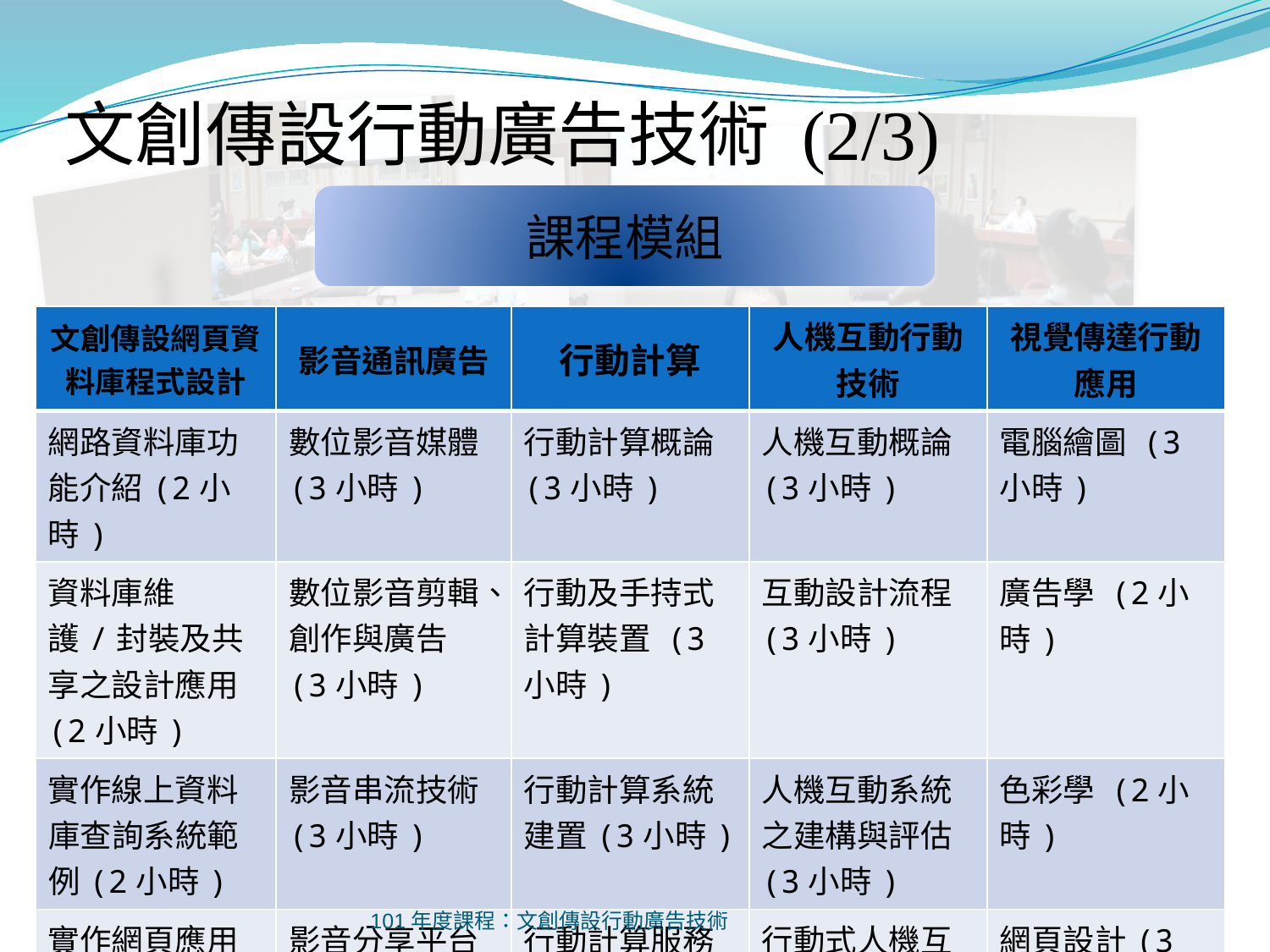

文創傳設行動廣告技術 (2/3)
課程模組
| 文創傳設網頁資料庫程式設計 | 影音通訊廣告 | 行動計算 | 人機互動行動技術 | 視覺傳達行動應用 |
| --- | --- | --- | --- | --- |
| 網路資料庫功能介紹(2小時) | 數位影音媒體 (3小時) | 行動計算概論 (3小時) | 人機互動概論 (3小時) | 電腦繪圖 (3小時) |
| 資料庫維護/封裝及共享之設計應用(2小時) | 數位影音剪輯、創作與廣告 (3小時) | 行動及手持式計算裝置 (3小時) | 互動設計流程 (3小時) | 廣告學 (2小時) |
| 實作線上資料庫查詢系統範例(2小時) | 影音串流技術 (3小時) | 行動計算系統建置(3小時) | 人機互動系統之建構與評估 (3小時) | 色彩學 (2小時) |
| 實作網頁應用範例(2小時) | 影音分享平台 (3小時) | 行動計算服務應用(3小時) | 行動式人機互動系統之建構與評估(3小時) | 網頁設計(3小時 |
101年度課程：文創傳設行動廣告技術
6